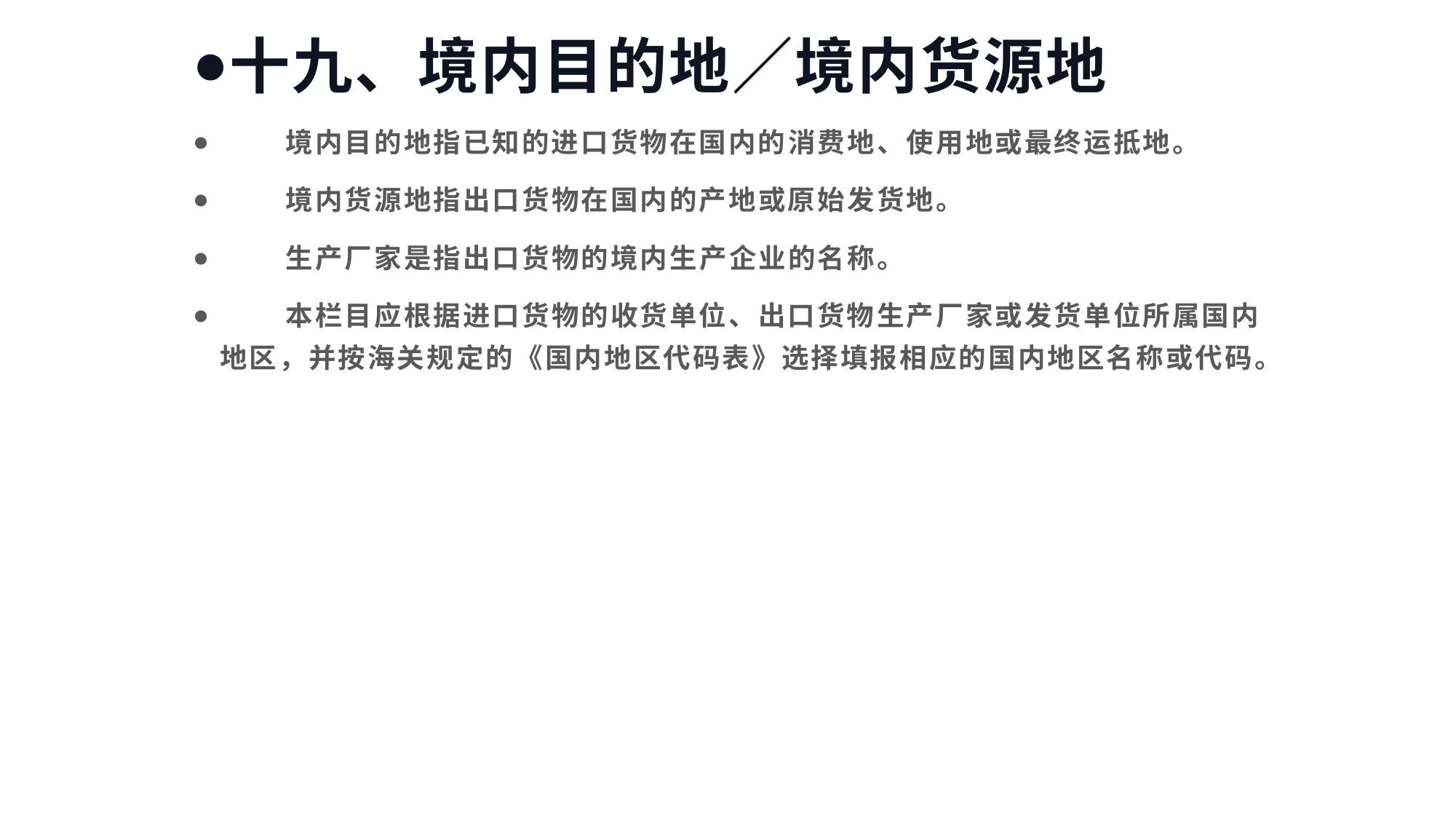

十九、境内目的地／境内货源地
       境内目的地指已知的进口货物在国内的消费地、使用地或最终运抵地。
       境内货源地指出口货物在国内的产地或原始发货地。
       生产厂家是指出口货物的境内生产企业的名称。
       本栏目应根据进口货物的收货单位、出口货物生产厂家或发货单位所属国内地区，并按海关规定的《国内地区代码表》选择填报相应的国内地区名称或代码。